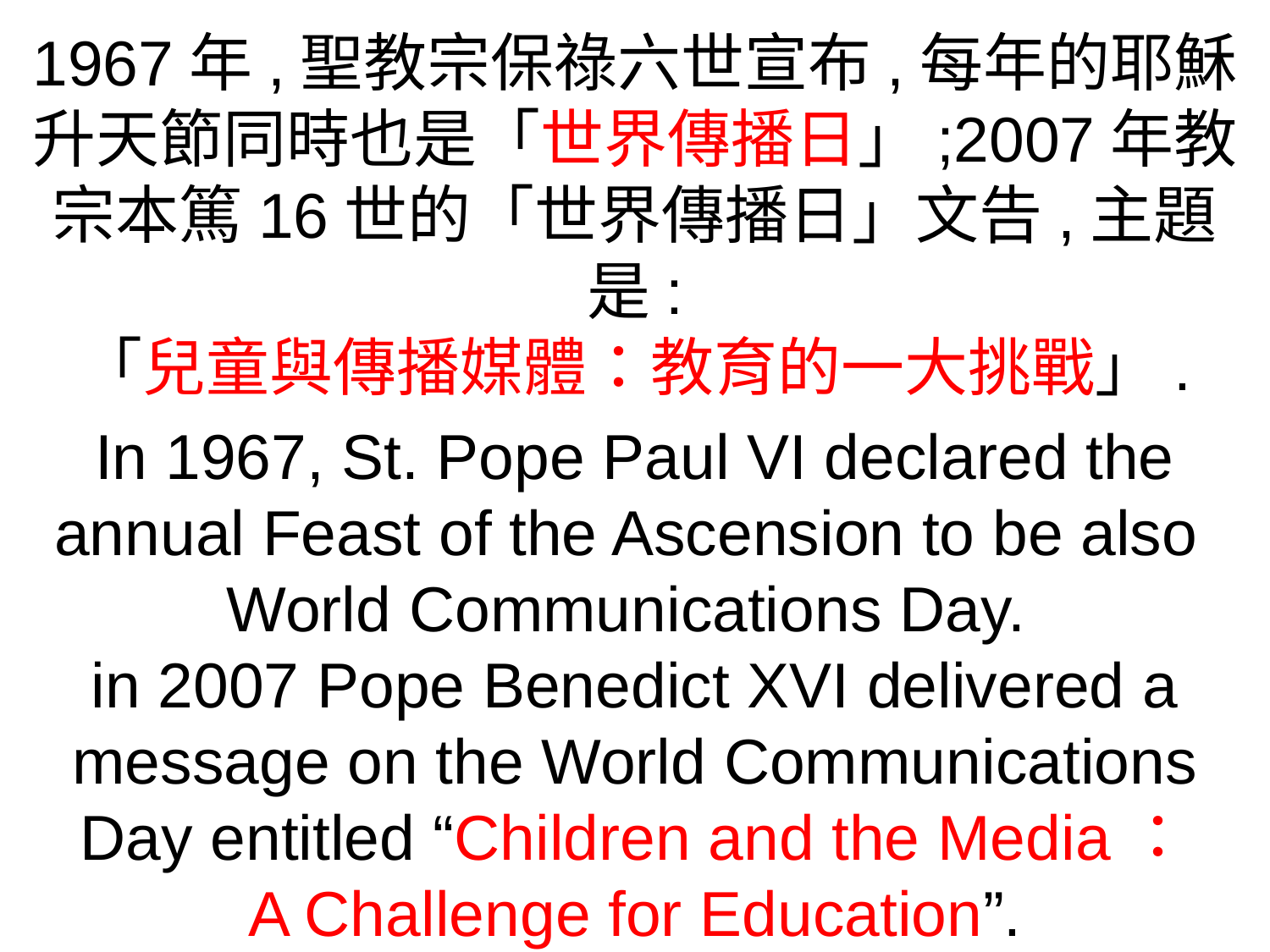

1967年,聖教宗保祿六世宣布,每年的耶穌升天節同時也是「世界傳播日」;2007年教宗本篤16世的「世界傳播日」文告,主題是:
「兒童與傳播媒體：教育的一大挑戰」.
In 1967, St. Pope Paul VI declared the annual Feast of the Ascension to be also  World Communications Day.
in 2007 Pope Benedict XVI delivered a message on the World Communications Day entitled “Children and the Media：
A Challenge for Education”.